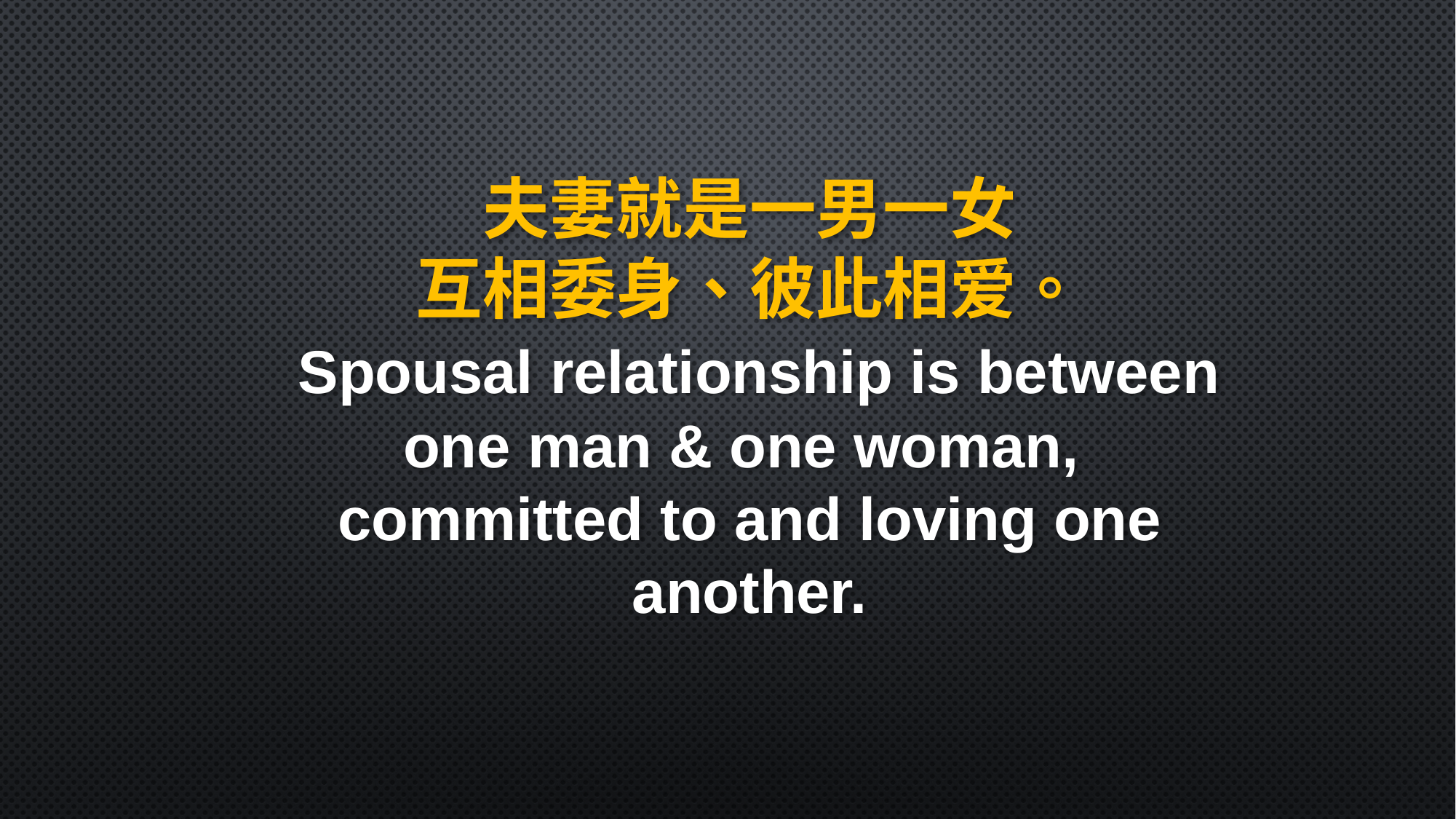

夫妻就是一男一女
互相委身、彼此相爱。
 Spousal relationship is between one man & one woman,
committed to and loving one another.